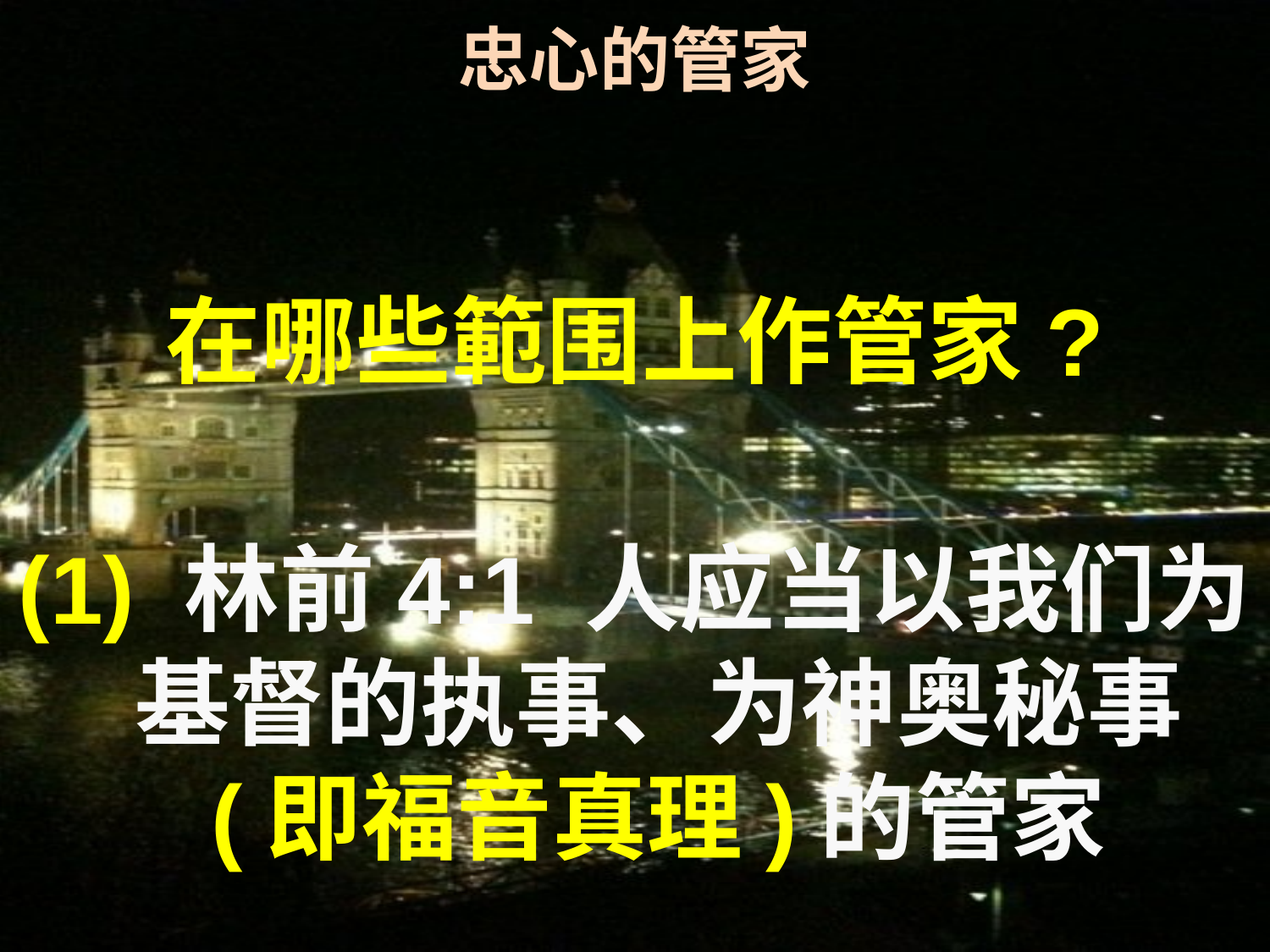

忠心的管家

在哪些範围上作管家?

(1) 林前4:1 人应当以我们为基督的执事、为神奥秘事 (即福音真理)的管家